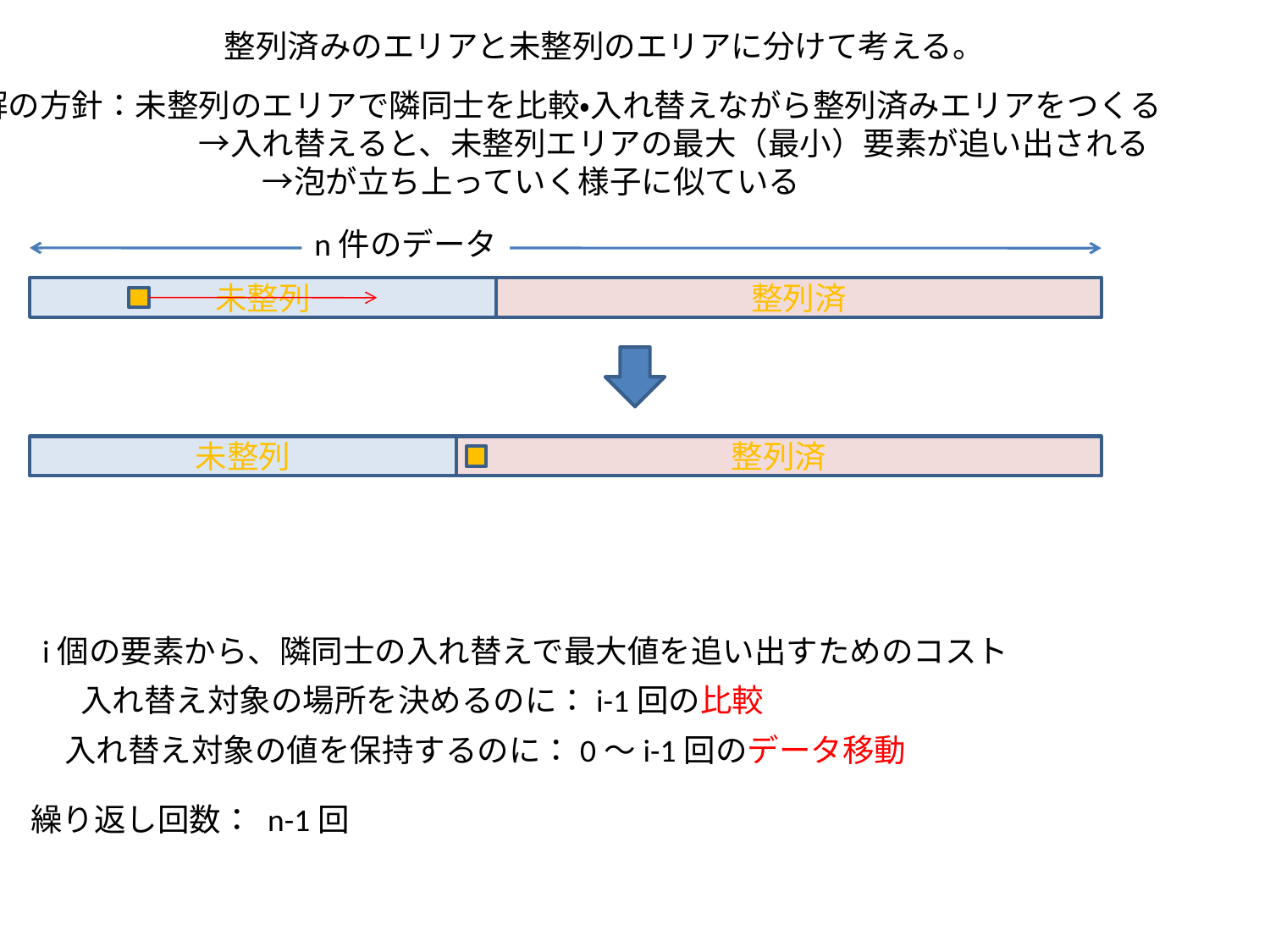

整列済みのエリアと未整列のエリアに分けて考える。
解の方針：未整列のエリアで隣同士を比較・入れ替えながら整列済みエリアをつくる
　　　　　　　→入れ替えると、未整列エリアの最大（最小）要素が追い出される
　　　　　　　　　→泡が立ち上っていく様子に似ている
n件のデータ
未整列
整列済

未整列
整列済

i個の要素から、隣同士の入れ替えで最大値を追い出すためのコスト
入れ替え対象の場所を決めるのに：i-1回の比較
入れ替え対象の値を保持するのに：0～i-1回のデータ移動
繰り返し回数： n-1回